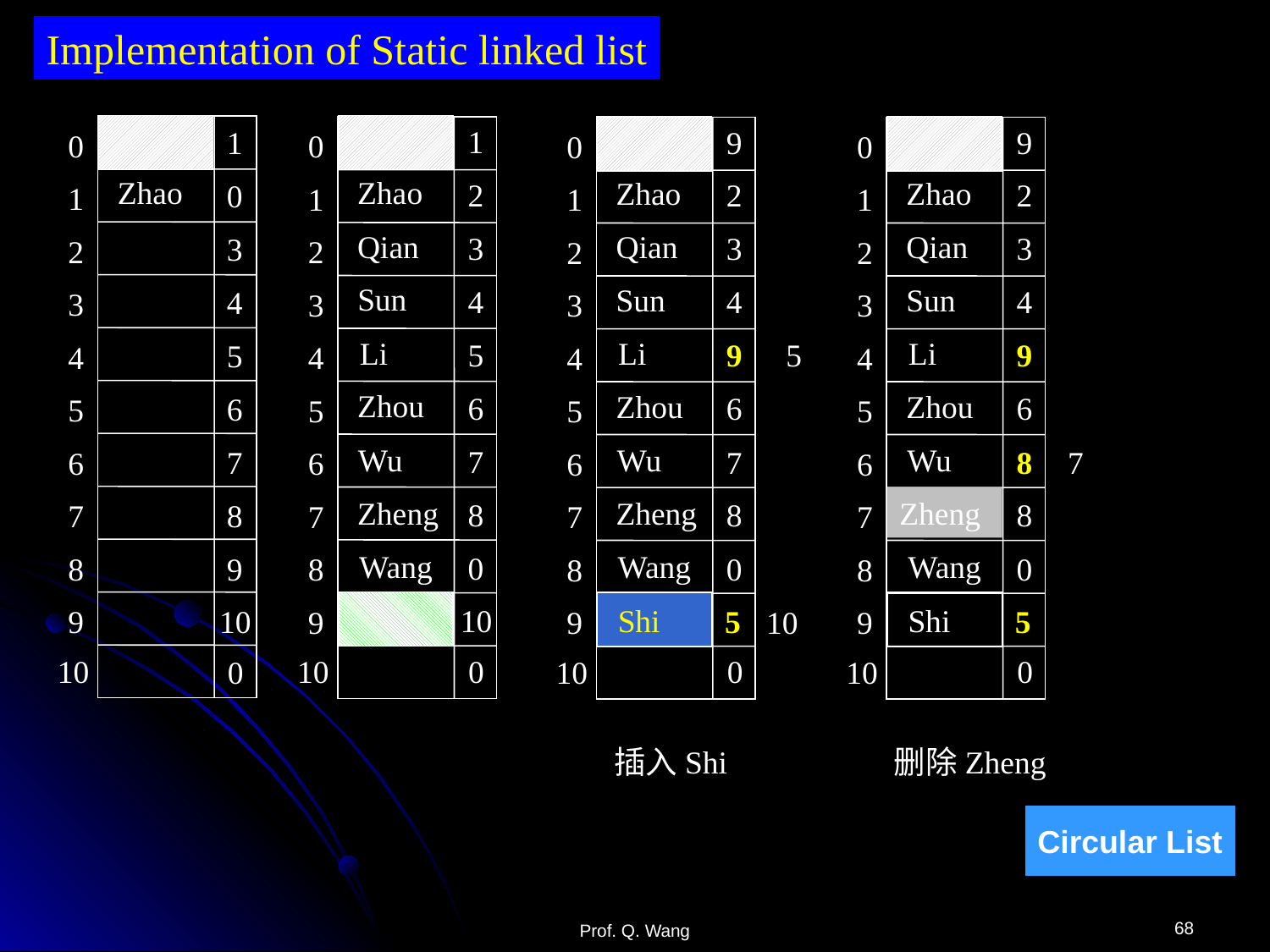

Implementation of Static linked list

1

9
9
1

0
1
2
3
4
5
6
7
8
9
10
0
1
2
3
4
5
6
7
8
9
10
0
1
2
3
4
5
6
7
8
9
10
0
1
2
3
4
5
6
7
8
9
10
Zhao
Zhao
Zhao
Zhao
2
2
2
0
Qian
Qian
Qian
3
3
3
3
Sun
Sun
Sun
4
4
4
4
Li
Li
Li
5
9
5
9
5
Zhou
Zhou
Zhou
6
6
6
6
Wu
Wu
Wu
7
7
8
7
7
Zheng
Zheng
Zheng
8
8
8
8
Wang
Wang
Wang
0
0
0
9

 Shi
 Shi
10
5
5
10
10
0
0
0
0
插入Shi
删除Zheng
Circular List

68

Prof. Q. Wang